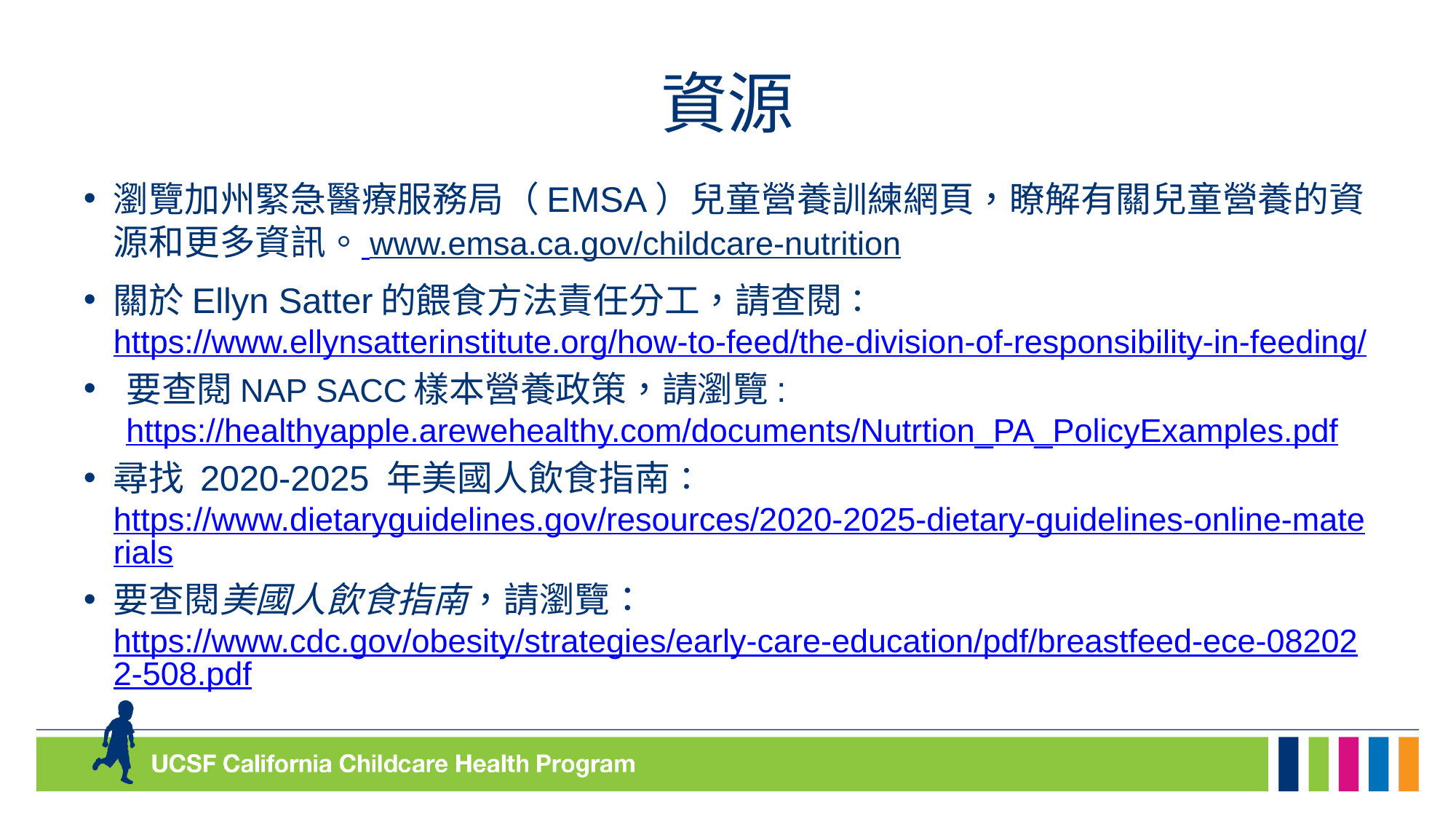

# 資源
瀏覽加州緊急醫療服務局（EMSA）兒童營養訓練網頁，瞭解有關兒童營養的資源和更多資訊。 www.emsa.ca.gov/childcare-nutrition
關於Ellyn Satter的餵食方法責任分工，請查閱：https://www.ellynsatterinstitute.org/how-to-feed/the-division-of-responsibility-in-feeding/
要查閱NAP SACC樣本營養政策，請瀏覽: https://healthyapple.arewehealthy.com/documents/Nutrtion_PA_PolicyExamples.pdf
尋找 2020-2025 年美國人飲食指南：https://www.dietaryguidelines.gov/resources/2020-2025-dietary-guidelines-online-materials
要查閱美國人飲食指南，請瀏覽：https://www.cdc.gov/obesity/strategies/early-care-education/pdf/breastfeed-ece-082022-508.pdf